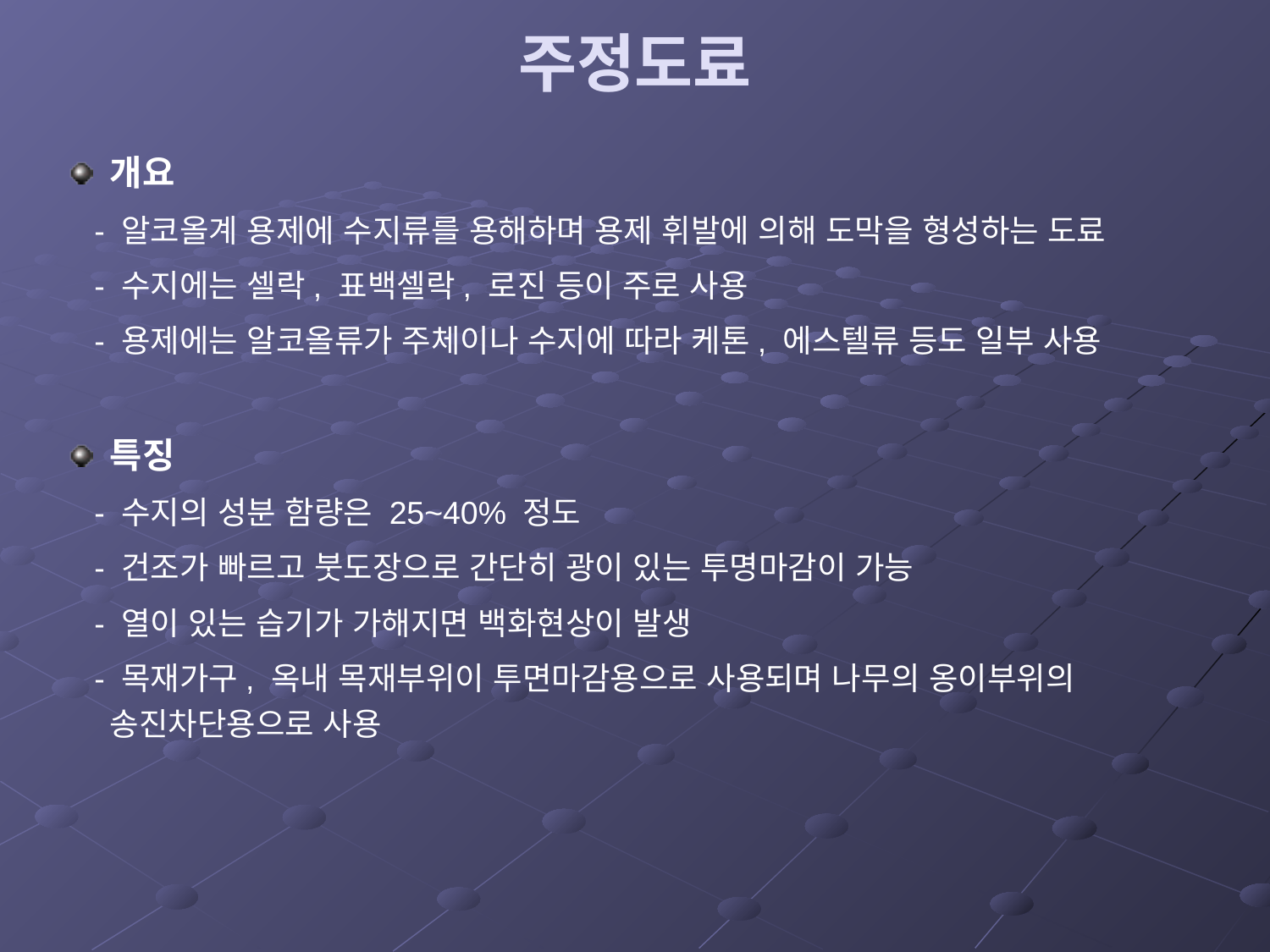

# 주정도료
개요
   - 알코올계 용제에 수지류를 용해하며 용제 휘발에 의해 도막을 형성하는 도료
   - 수지에는 셀락, 표백셀락, 로진 등이 주로 사용
   - 용제에는 알코올류가 주체이나 수지에 따라 케톤, 에스텔류 등도 일부 사용

특징
   - 수지의 성분 함량은 25~40% 정도
   - 건조가 빠르고 붓도장으로 간단히 광이 있는 투명마감이 가능
   - 열이 있는 습기가 가해지면 백화현상이 발생
   - 목재가구, 옥내 목재부위이 투면마감용으로 사용되며 나무의 옹이부위의 송진차단용으로 사용